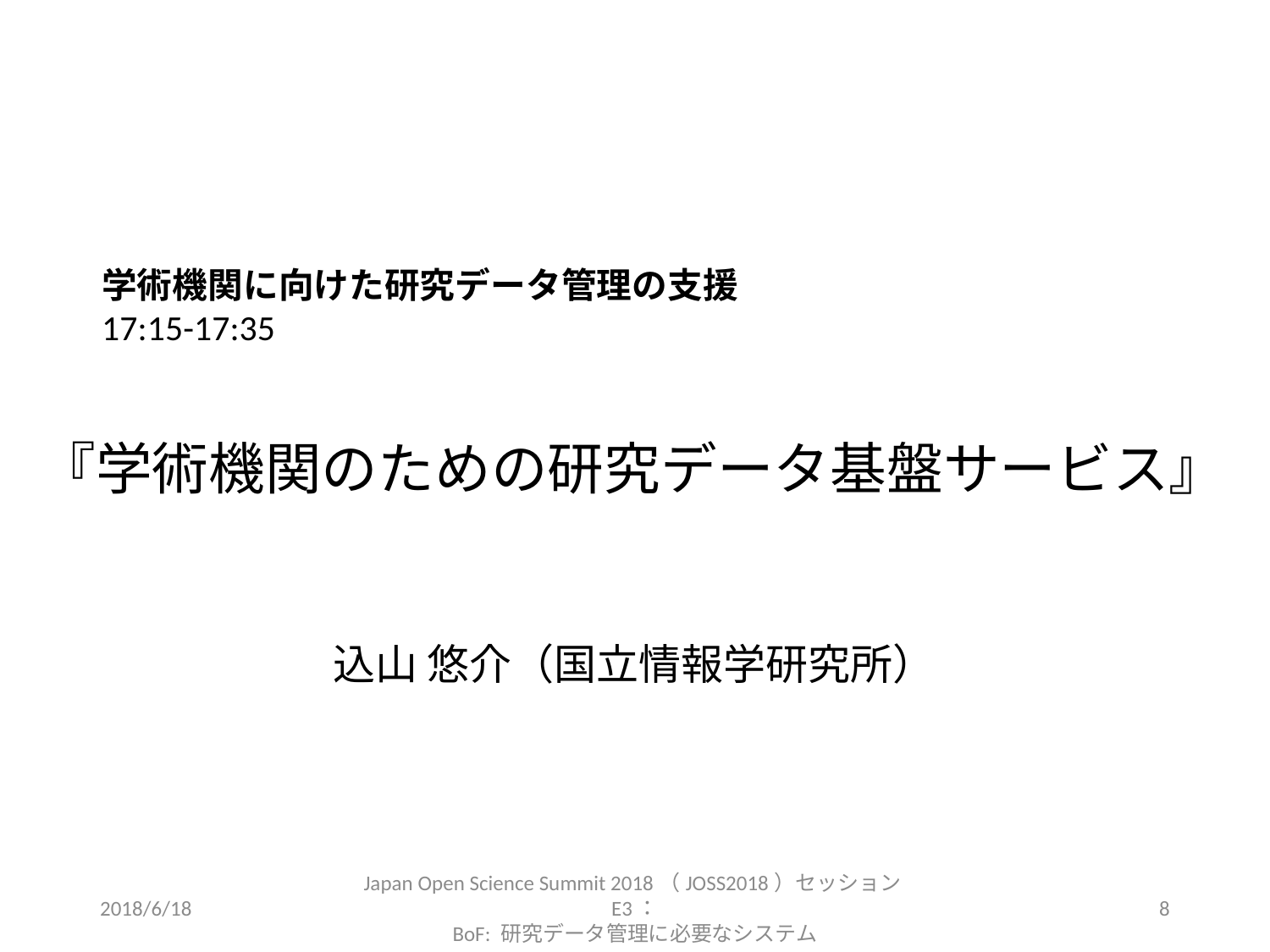

# 『学術機関のための研究データ基盤サービス』
学術機関に向けた研究データ管理の支援
17:15-17:35
込山 悠介（国立情報学研究所）

2018/6/18
Japan Open Science Summit 2018（JOSS2018）セッションE3：
BoF: 研究データ管理に必要なシステム
8